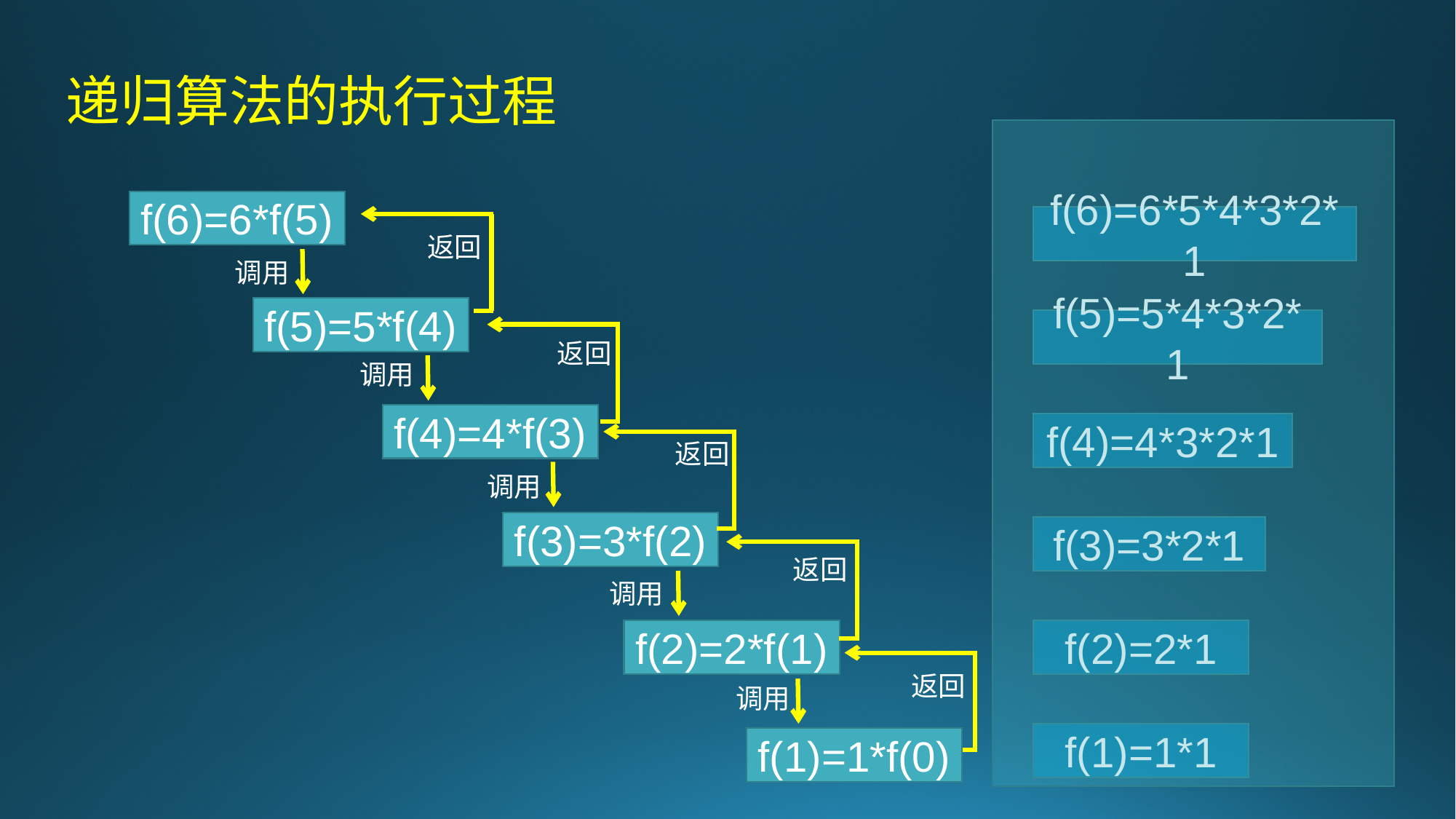

递归算法的执行过程

f(6)=6*f(5)
f(6)=6*5*4*3*2*1
返回
调用
f(5)=5*f(4)
f(5)=5*4*3*2*1
返回
调用
f(4)=4*f(3)
f(4)=4*3*2*1
返回
调用
f(3)=3*f(2)
f(3)=3*2*1
返回
调用
f(2)=2*f(1)
f(2)=2*1
返回
调用
f(1)=1*1
f(1)=1*f(0)